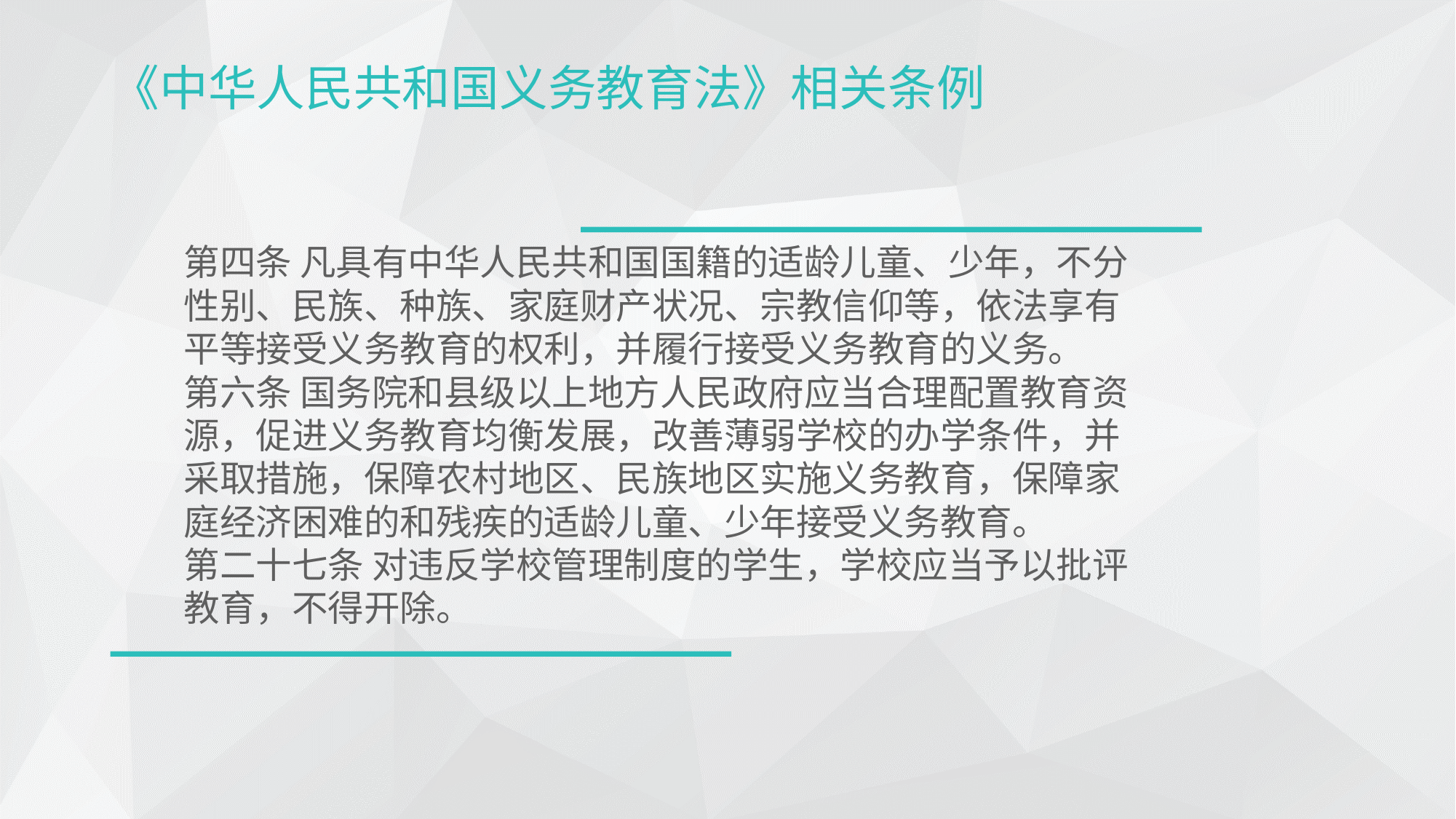

# 《中华人民共和国义务教育法》相关条例

第四条 凡具有中华人民共和国国籍的适龄儿童、少年，不分性别、民族、种族、家庭财产状况、宗教信仰等，依法享有平等接受义务教育的权利，并履行接受义务教育的义务。
第六条 国务院和县级以上地方人民政府应当合理配置教育资源，促进义务教育均衡发展，改善薄弱学校的办学条件，并采取措施，保障农村地区、民族地区实施义务教育，保障家庭经济困难的和残疾的适龄儿童、少年接受义务教育。
第二十七条 对违反学校管理制度的学生，学校应当予以批评教育，不得开除。